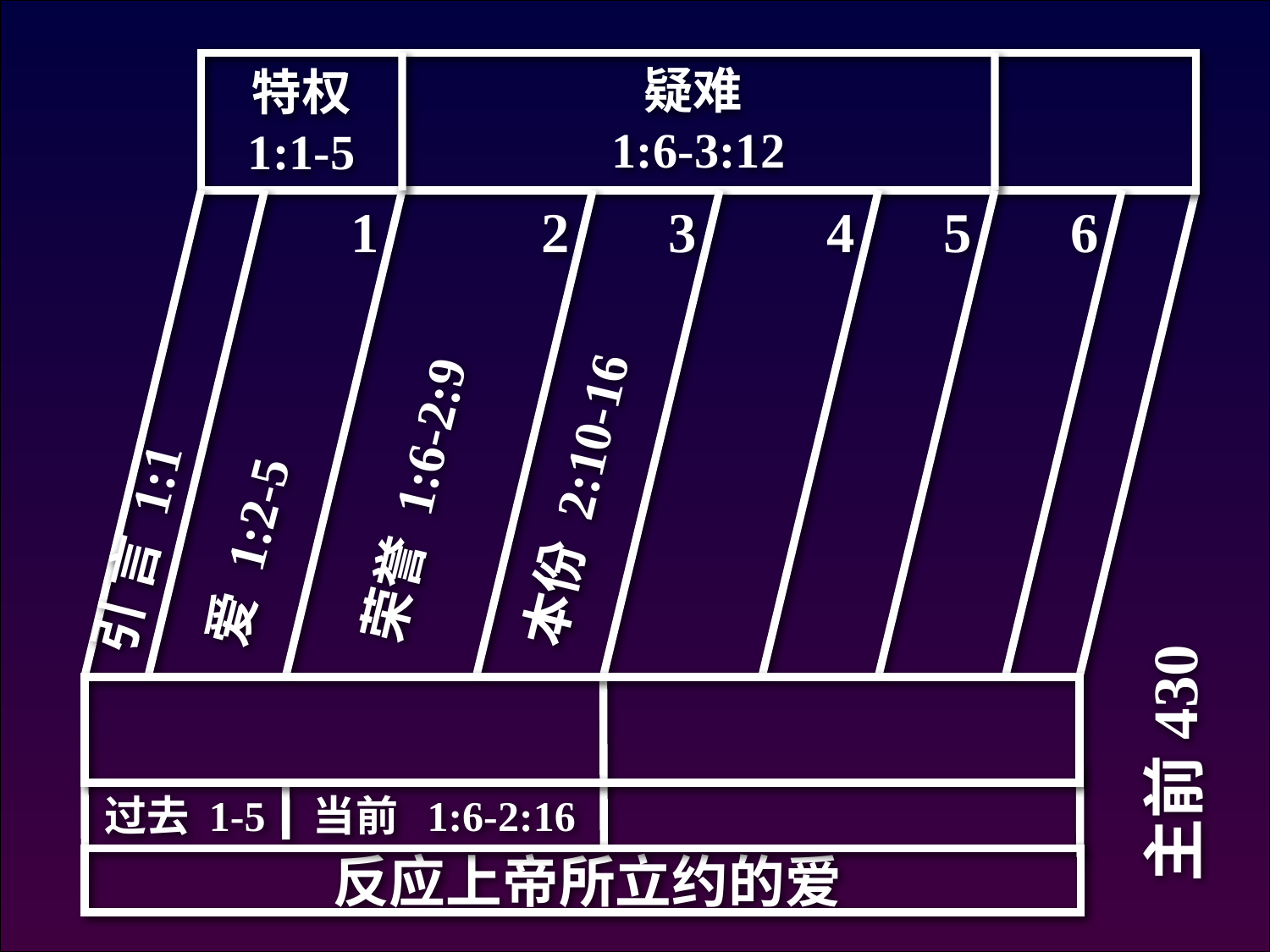

Chart 2:10-16

疑难
1:6-3:12

特权
1:1-5

1

2

3

4

5

6

本份 2:10-16
爱 1:2-5
引 言 1:1
荣誉 1:6-2:9
主前430

过去 1-5
当前  1:6-2:16

反应上帝所立约的爱